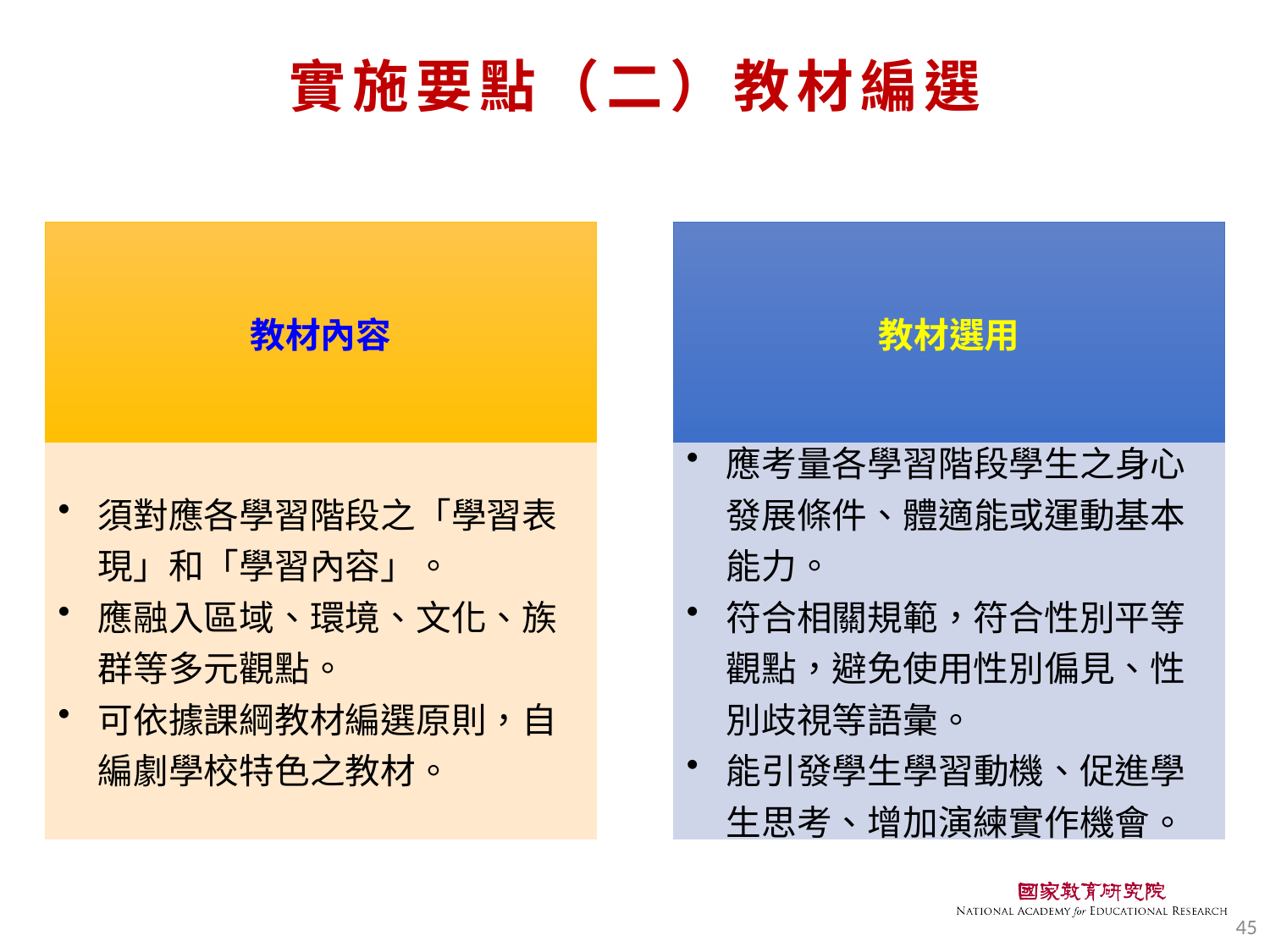

# 實施要點（二）教材編選
教材內容
須對應各學習階段之「學習表現」和「學習內容」。
教材選用
應考量各學習階段學生之身心發展條件、體適能或運動基本能力。
應融入區域、環境、文化、族群等多元觀點。
可依據課綱教材編選原則，自編劇學校特色之教材。
符合相關規範，符合性別平等觀點，避免使用性別偏見、性別歧視等語彙。
能引發學生學習動機、促進學生思考、增加演練實作機會。
45